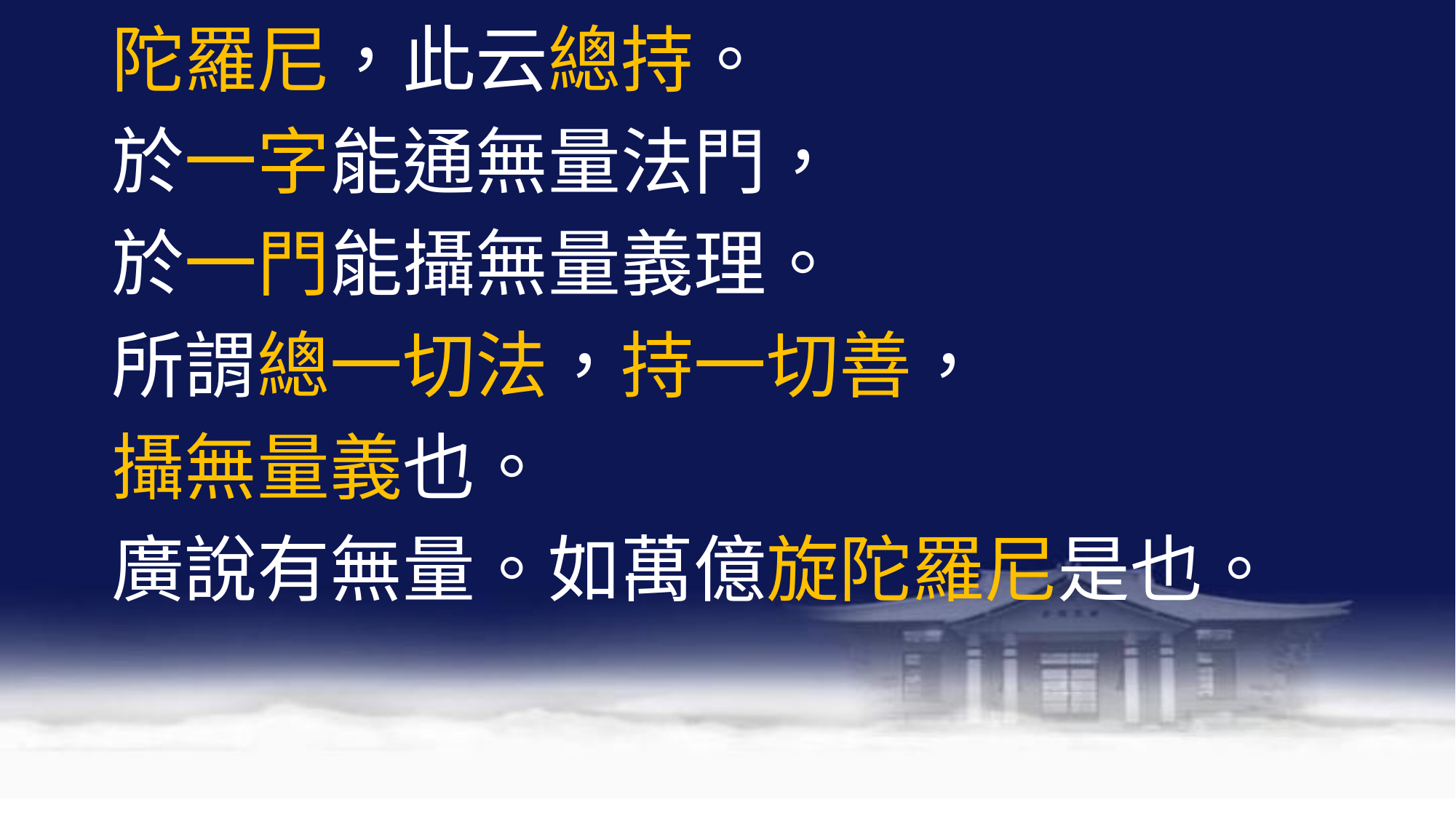

陀羅尼，此云總持。
於一字能通無量法門，
於一門能攝無量義理。
所謂總一切法，持一切善，
攝無量義也。
廣說有無量。如萬億旋陀羅尼是也。